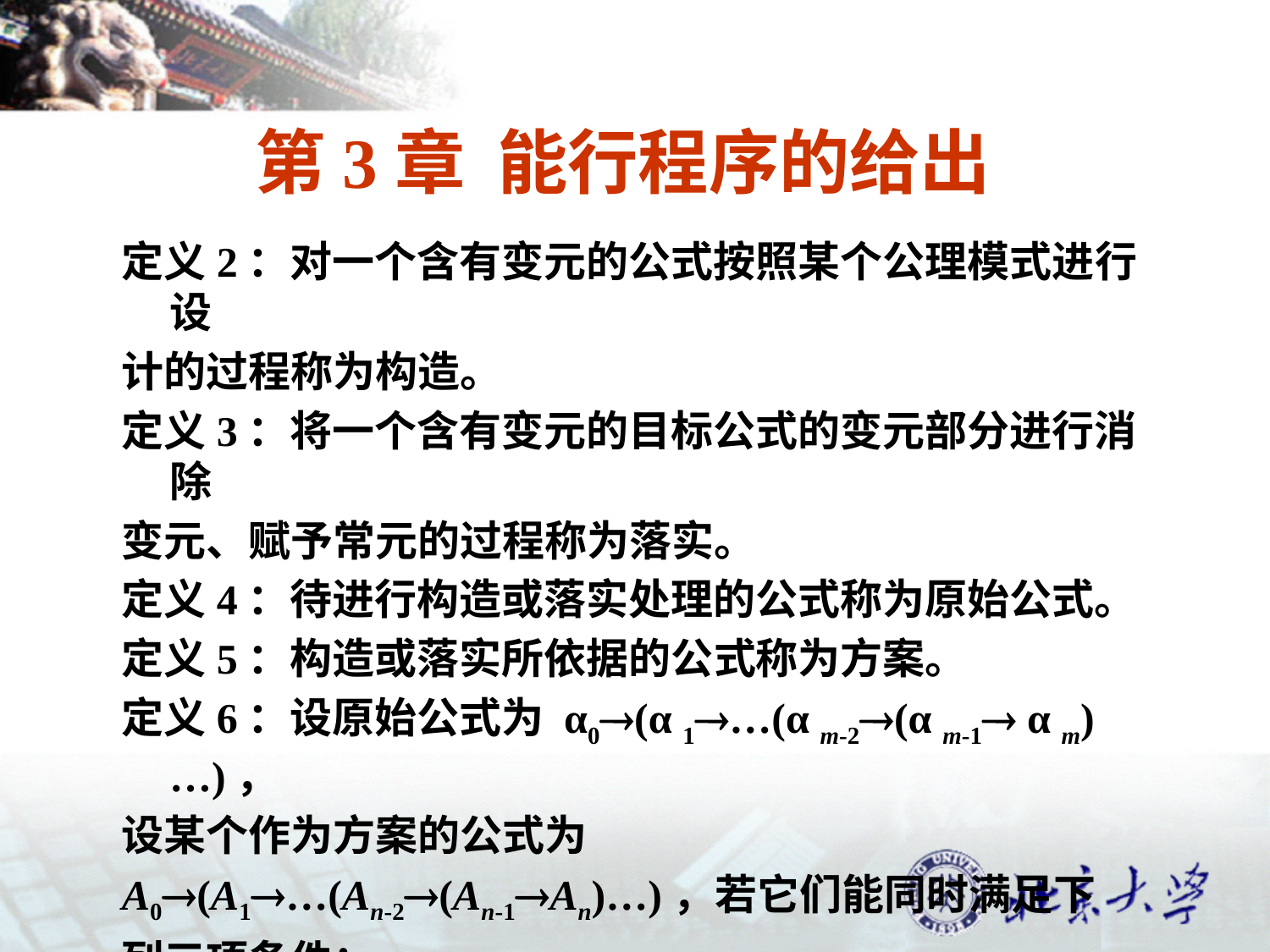

# 第3章  能行程序的给出
定义2：对一个含有变元的公式按照某个公理模式进行设
计的过程称为构造。
定义3：将一个含有变元的目标公式的变元部分进行消除
变元、赋予常元的过程称为落实。
定义4：待进行构造或落实处理的公式称为原始公式。
定义5：构造或落实所依据的公式称为方案。
定义6：设原始公式为 α0→(α 1→…(α m-2→(α m-1→ α m)…)，
设某个作为方案的公式为
A0→(A1→…(An-2→(An-1→An)…)，若它们能同时满足下
列三项条件：